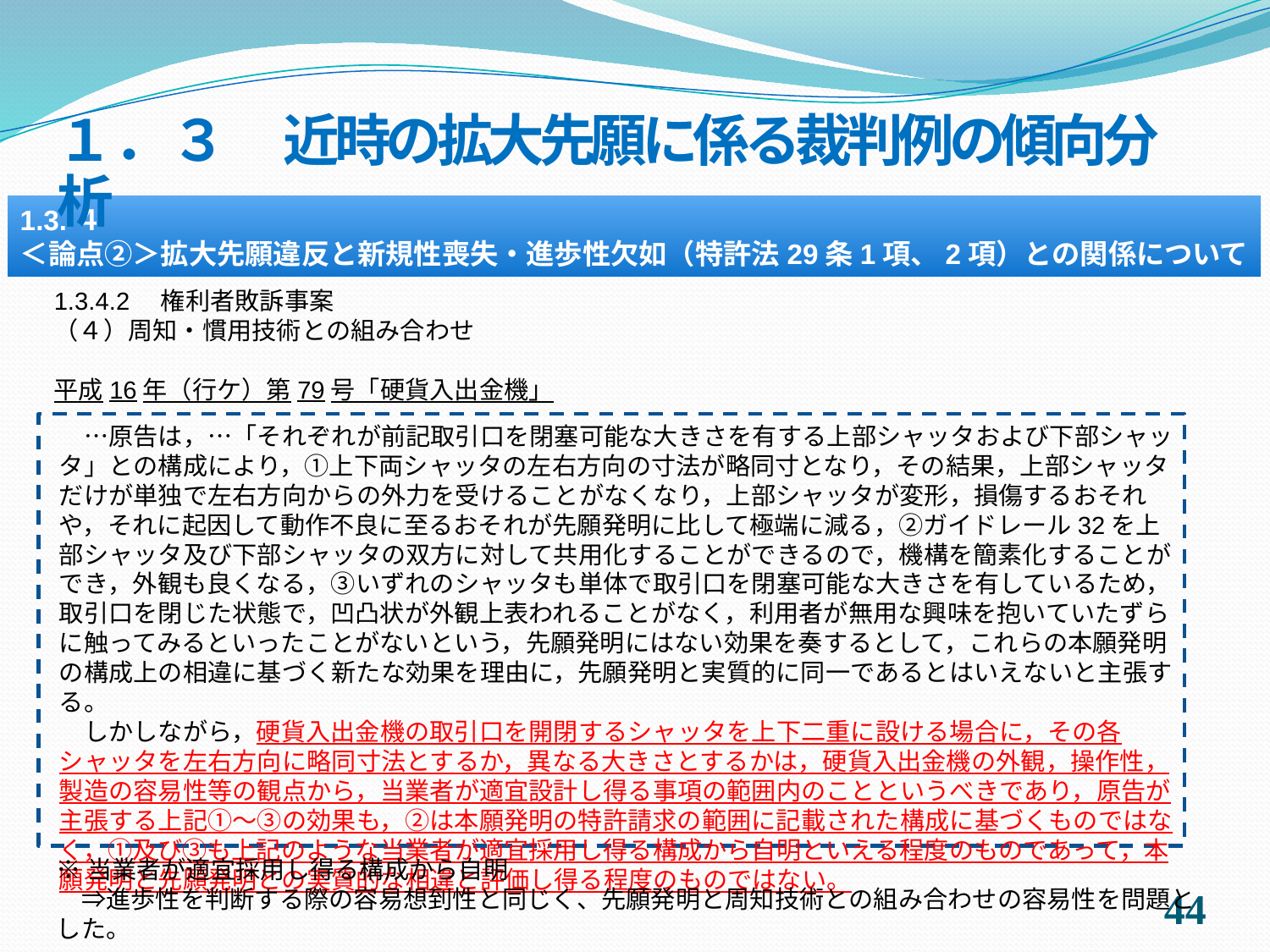

１．３　近時の拡大先願に係る裁判例の傾向分析
1.3.４
＜論点②＞拡大先願違反と新規性喪失・進歩性欠如（特許法29条1項、2項）との関係について
1.3.4.2　権利者敗訴事案
（４）周知・慣用技術との組み合わせ

平成16年（行ケ）第79号「硬貨入出金機」

　…原告は，…「それぞれが前記取引口を閉塞可能な大きさを有する上部シャッタおよび下部シャッタ」との構成により，①上下両シャッタの左右方向の寸法が略同寸となり，その結果，上部シャッタだけが単独で左右方向からの外力を受けることがなくなり，上部シャッタが変形，損傷するおそれや，それに起因して動作不良に至るおそれが先願発明に比して極端に減る，②ガイドレール32を上部シャッタ及び下部シャッタの双方に対して共用化することができるので，機構を簡素化することができ，外観も良くなる，③いずれのシャッタも単体で取引口を閉塞可能な大きさを有しているため，取引口を閉じた状態で，凹凸状が外観上表われることがなく，利用者が無用な興味を抱いていたずらに触ってみるといったことがないという，先願発明にはない効果を奏するとして，これらの本願発明の構成上の相違に基づく新たな効果を理由に，先願発明と実質的に同一であるとはいえないと主張する。
　しかしながら，硬貨入出金機の取引口を開閉するシャッタを上下二重に設ける場合に，その各シャッタを左右方向に略同寸法とするか，異なる大きさとするかは，硬貨入出金機の外観，操作性，製造の容易性等の観点から，当業者が適宜設計し得る事項の範囲内のことというべきであり，原告が主張する上記①～③の効果も，②は本願発明の特許請求の範囲に記載された構成に基づくものではなく，①及び③も上記のような当業者が適宜採用し得る構成から自明といえる程度のものであって，本願発明と先願発明との実質的な相違と評価し得る程度のものではない。
※当業者が適宜採用し得る構成から自明
　⇒進歩性を判断する際の容易想到性と同じく、先願発明と周知技術との組み合わせの容易性を問題とした。
44